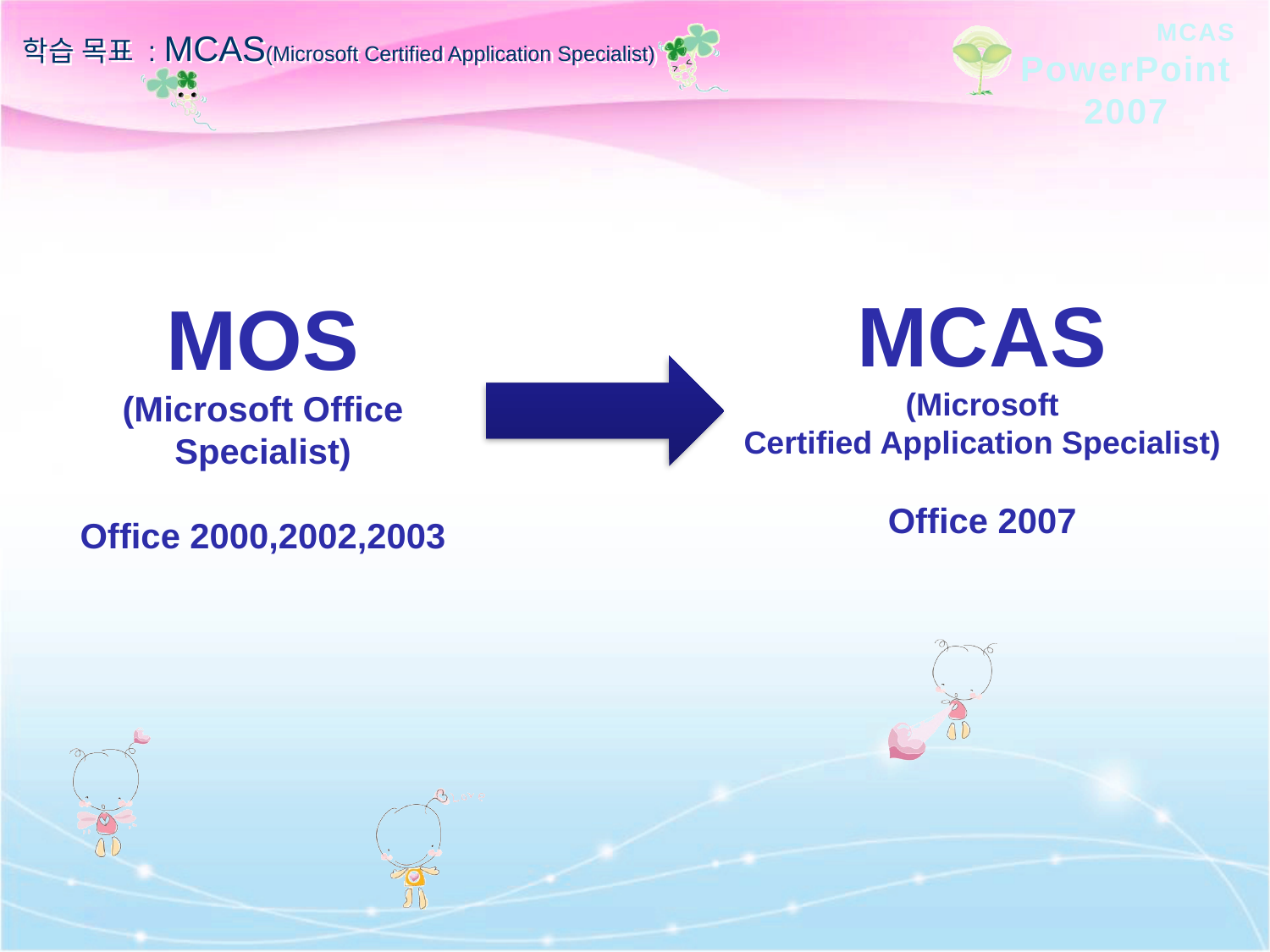

# 학습 목표 : MCAS(Microsoft Certified Application Specialist)
MCAS
(Microsoft
Certified Application Specialist)

Office 2007
MOS
(Microsoft Office Specialist)

Office 2000,2002,2003